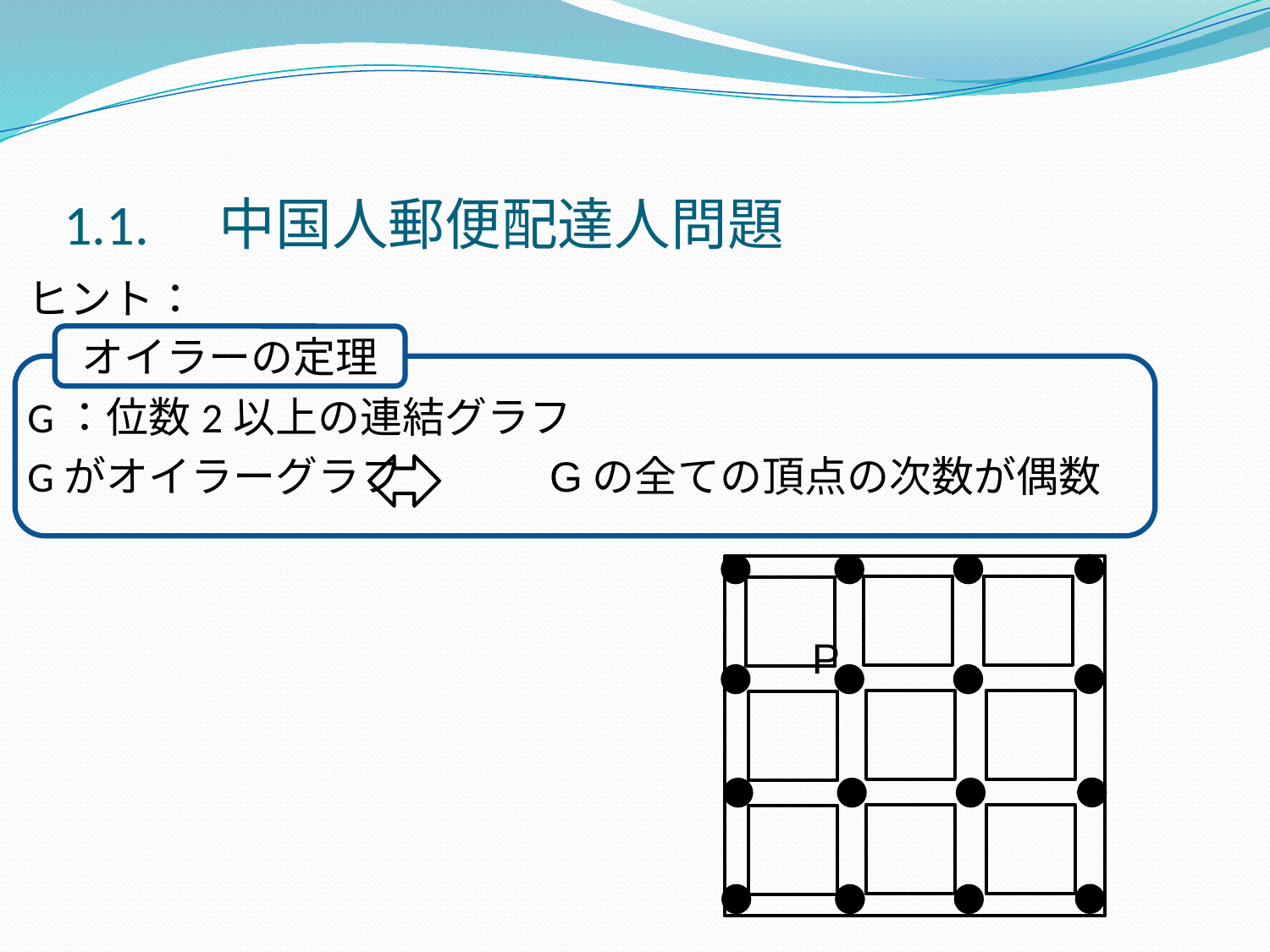

1.1.　中国人郵便配達人問題
ヒント：

G：位数2以上の連結グラフ
Gがオイラーグラフ　　　 Gの全ての頂点の次数が偶数
オイラーの定理

P